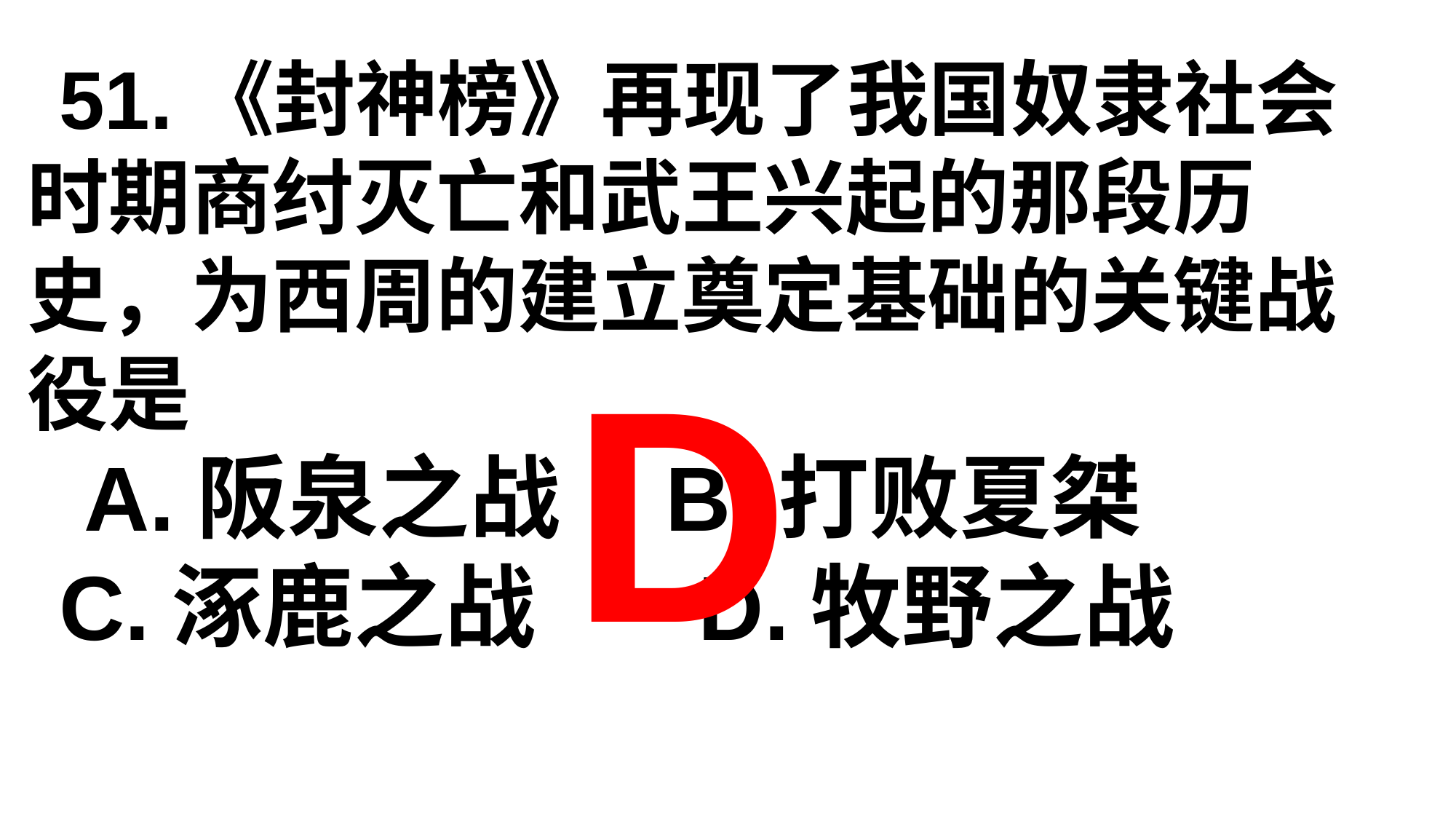

51.《封神榜》再现了我国奴隶社会时期商纣灭亡和武王兴起的那段历史，为西周的建立奠定基础的关键战役是
 A.阪泉之战    B.打败夏桀
C.涿鹿之战	     D.牧野之战
D